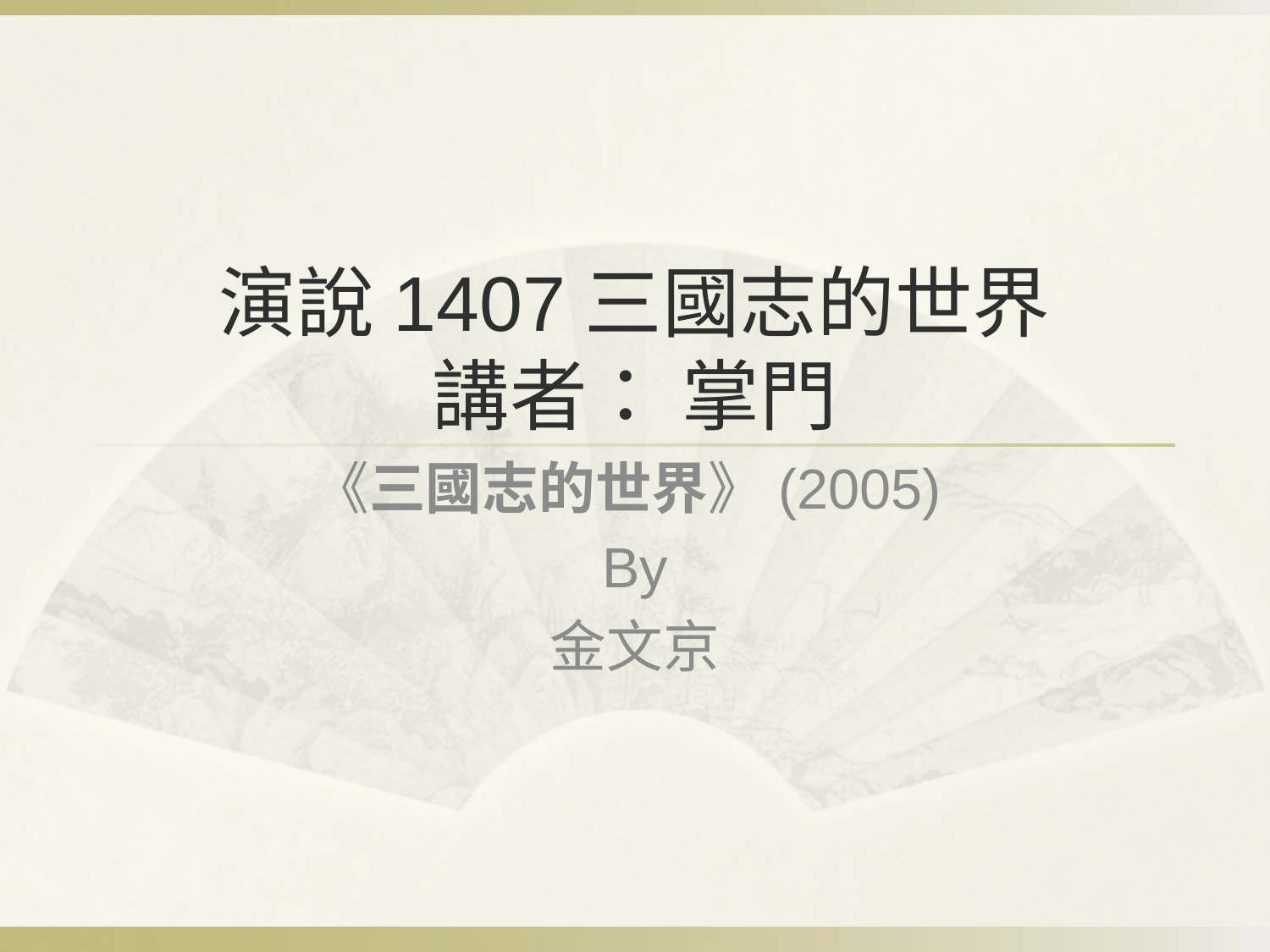

# 演說1407三國志的世界 講者： 掌門
《三國志的世界》(2005)
By
金文京